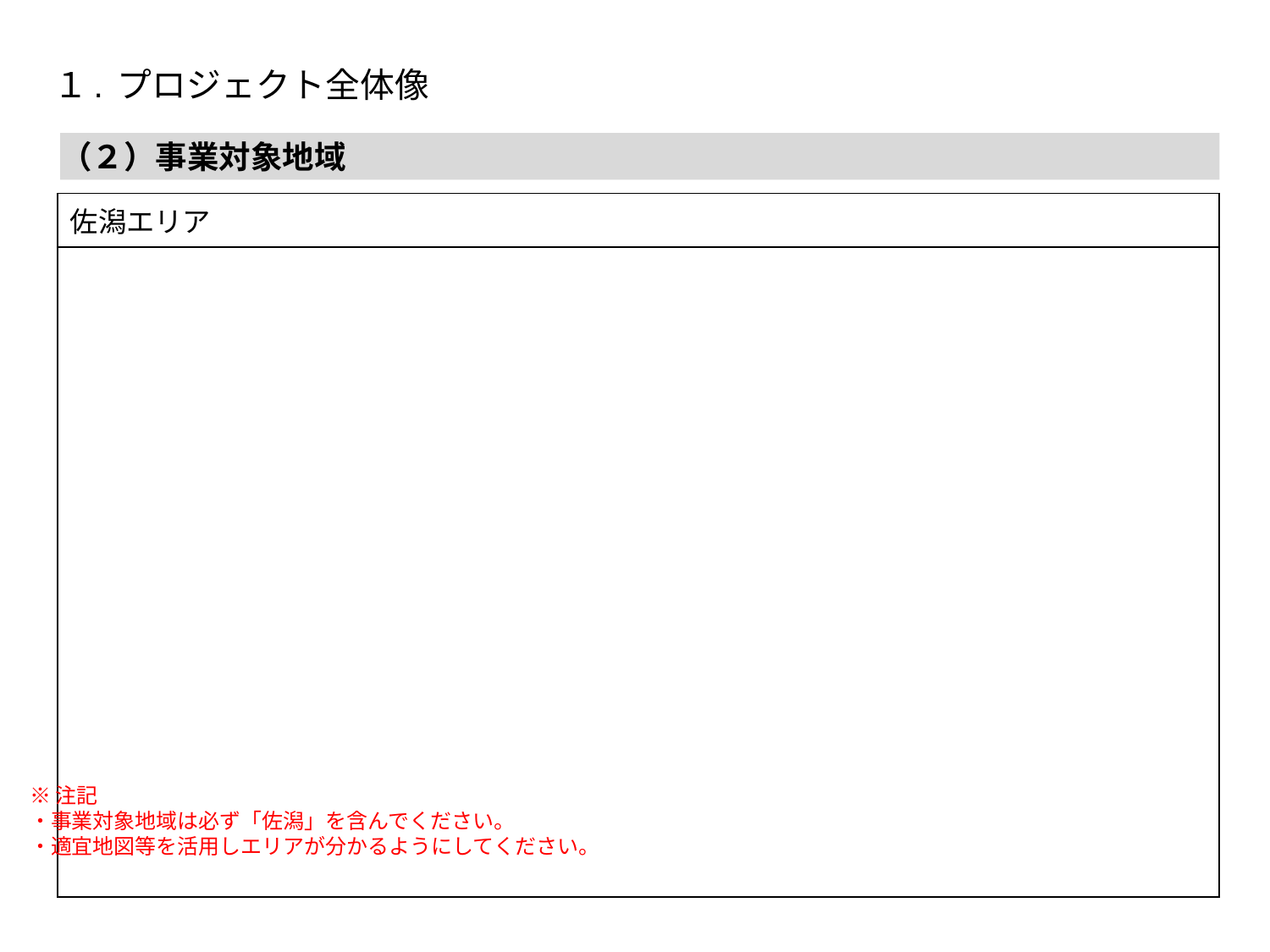

１. プロジェクト全体像
（２）事業対象地域
| 佐潟エリア |
| --- |
|  |
※注記
・事業対象地域は必ず「佐潟」を含んでください。
・適宜地図等を活用しエリアが分かるようにしてください。